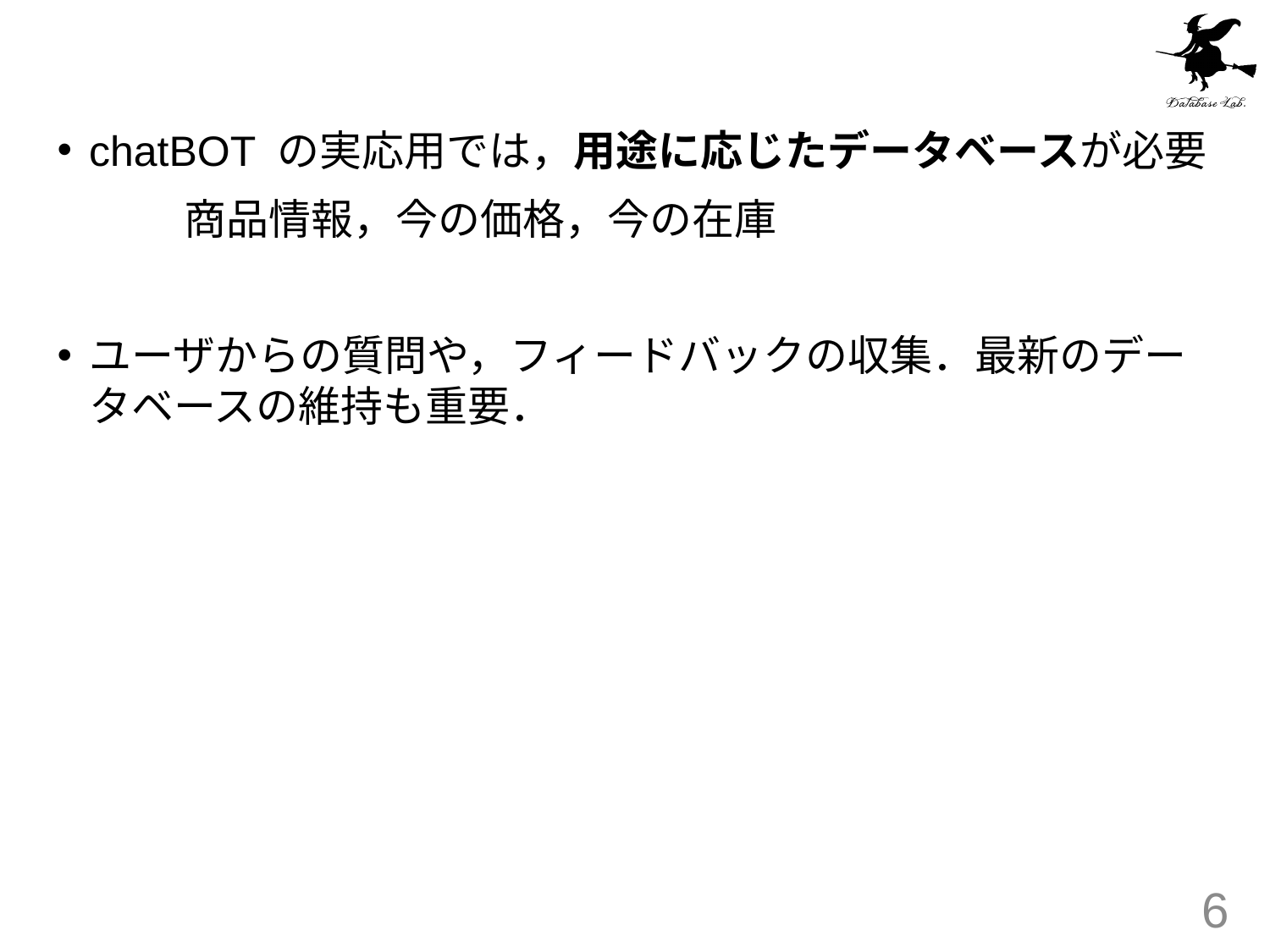

#
chatBOT の実応用では，用途に応じたデータベースが必要
	商品情報，今の価格，今の在庫

ユーザからの質問や，フィードバックの収集．最新のデータベースの維持も重要．
6